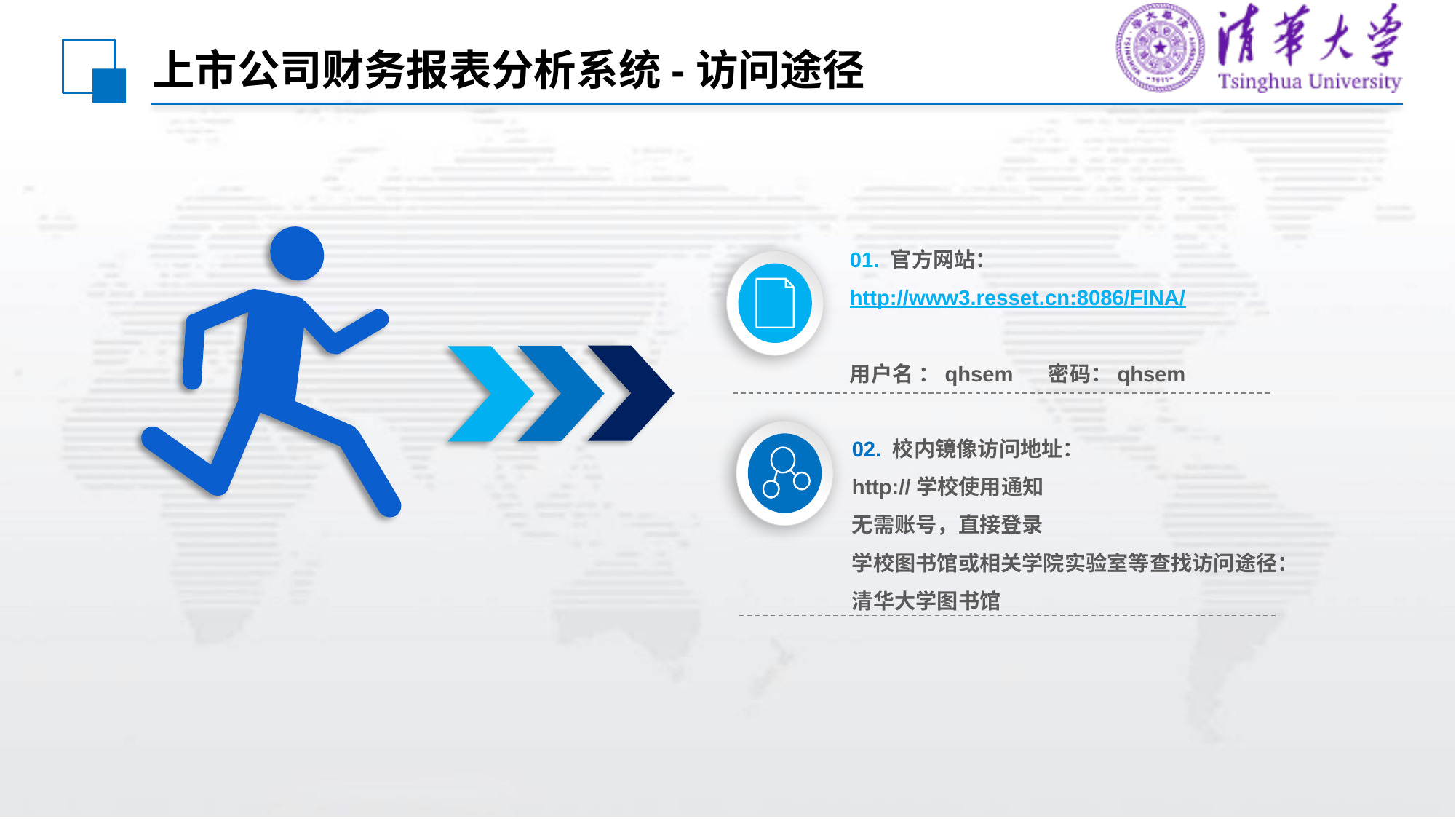

# 上市公司财务报表分析系统-访问途径
01. 官方网站：
http://www3.resset.cn:8086/FINA/

用户名 ：qhsem     密码：qhsem

02. 校内镜像访问地址：
http://学校使用通知
无需账号，直接登录
学校图书馆或相关学院实验室等查找访问途径：
清华大学图书馆